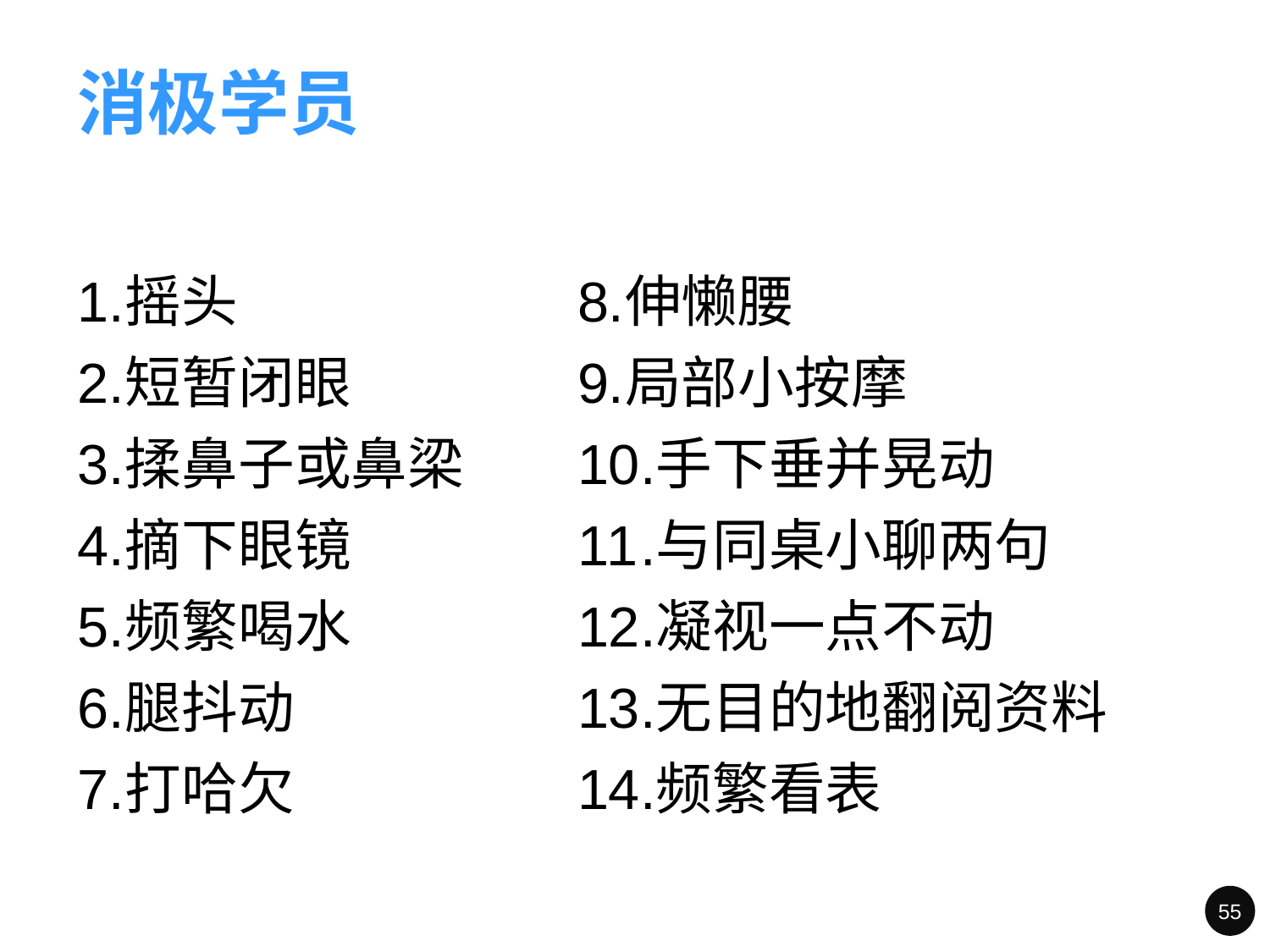

消极学员
摇头
短暂闭眼
揉鼻子或鼻梁
摘下眼镜
频繁喝水
腿抖动
打哈欠
伸懒腰
局部小按摩
手下垂并晃动
与同桌小聊两句
凝视一点不动
无目的地翻阅资料
频繁看表